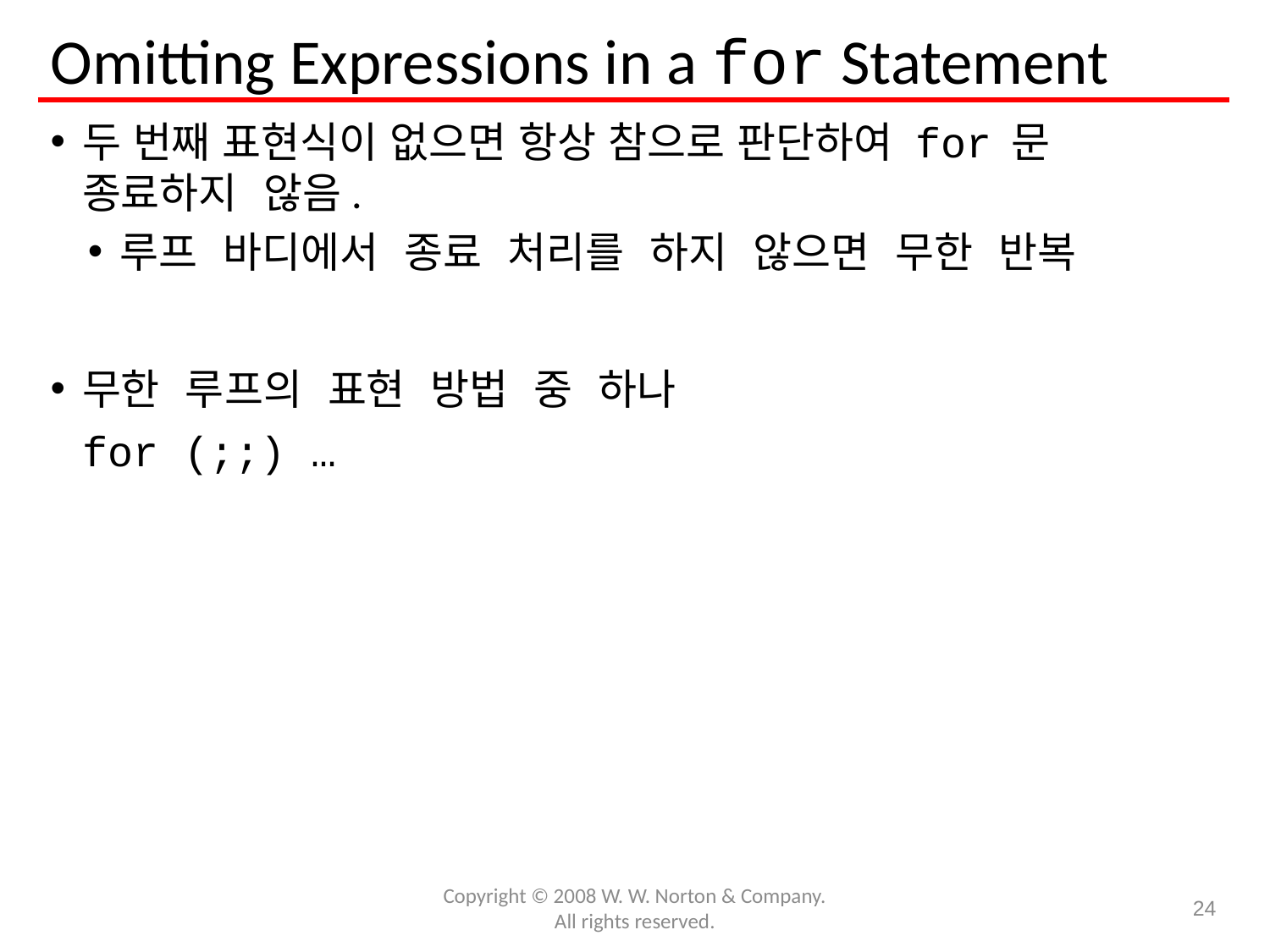

# Omitting Expressions in a for Statement
두 번째 표현식이 없으면 항상 참으로 판단하여 for 문 종료하지 않음.
루프 바디에서 종료 처리를 하지 않으면 무한 반복

무한 루프의 표현 방법 중 하나
	for (;;) …
Copyright © 2008 W. W. Norton & Company.
All rights reserved.
24